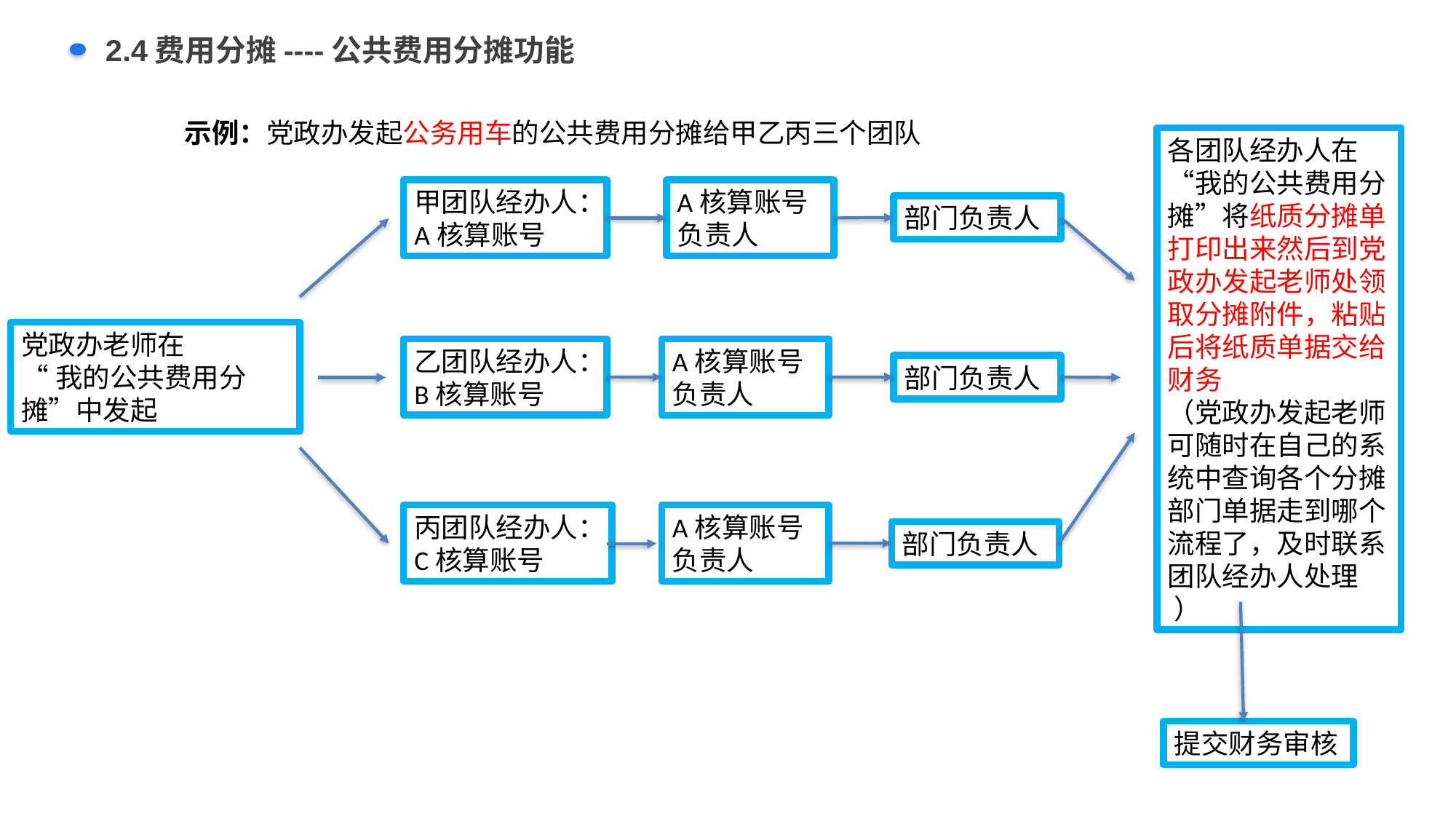

# 2.4费用分摊----公共费用分摊功能
示例：党政办发起公务用车的公共费用分摊给甲乙丙三个团队
各团队经办人在“我的公共费用分摊”将纸质分摊单打印出来然后到党政办发起老师处领取分摊附件，粘贴后将纸质单据交给财务
（党政办发起老师可随时在自己的系统中查询各个分摊部门单据走到哪个流程了，及时联系团队经办人处理 ）
甲团队经办人：A核算账号
A核算账号负责人
部门负责人
党政办老师在
“我的公共费用分摊”中发起
乙团队经办人：B核算账号
A核算账号负责人
部门负责人
A核算账号负责人
丙团队经办人：C核算账号
部门负责人
提交财务审核